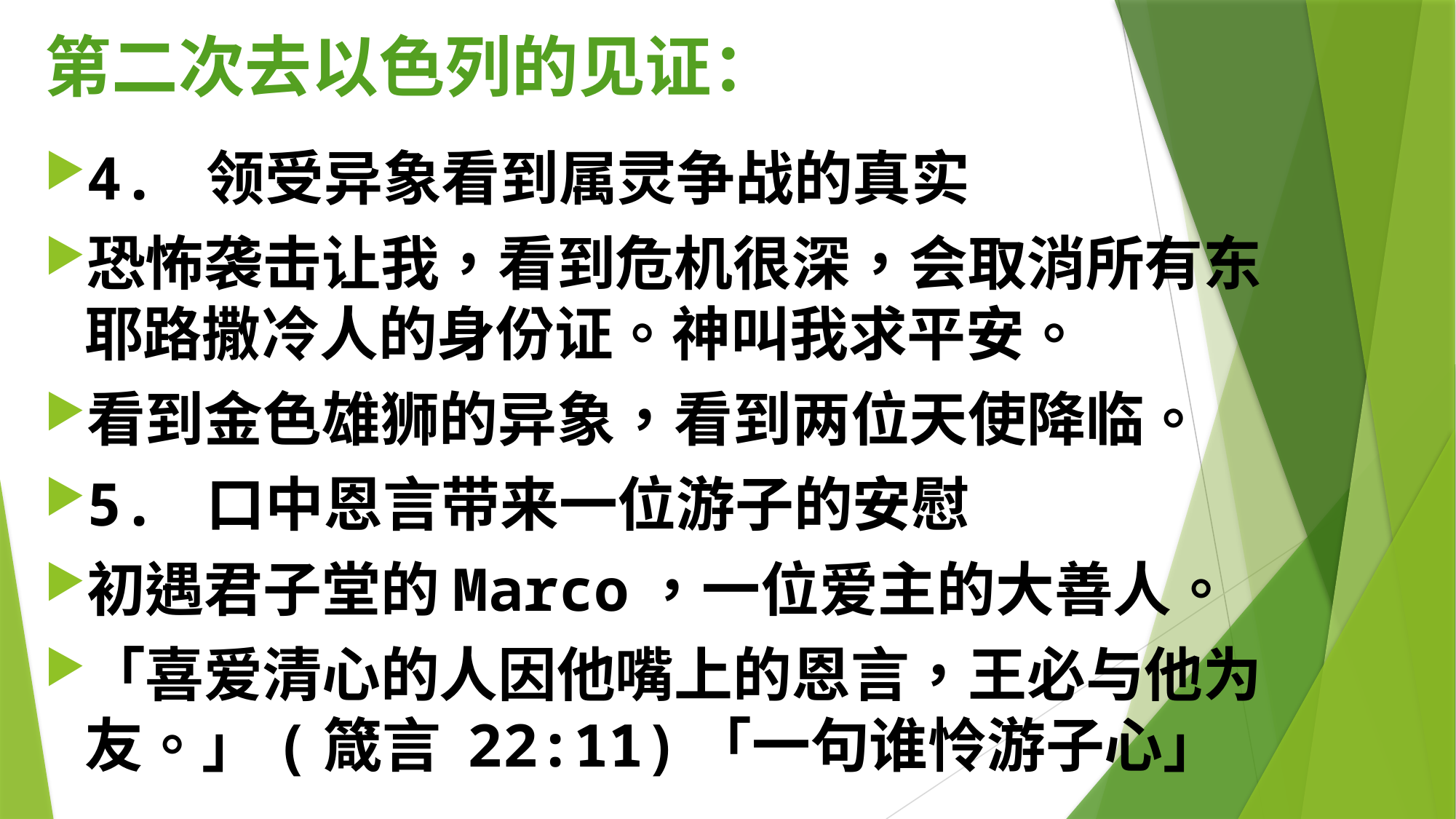

# 第二次去以色列的见证：
4. 领受异象看到属灵争战的真实
恐怖袭击让我，看到危机很深，会取消所有东耶路撒冷人的身份证。神叫我求平安。
看到金色雄狮的异象，看到两位天使降临。
5. 口中恩言带来一位游子的安慰
初遇君子堂的Marco，一位爱主的大善人。
「喜爱清心的人因他嘴上的恩言，王必与他为友。」(箴言 22:11)「一句谁怜游子心」